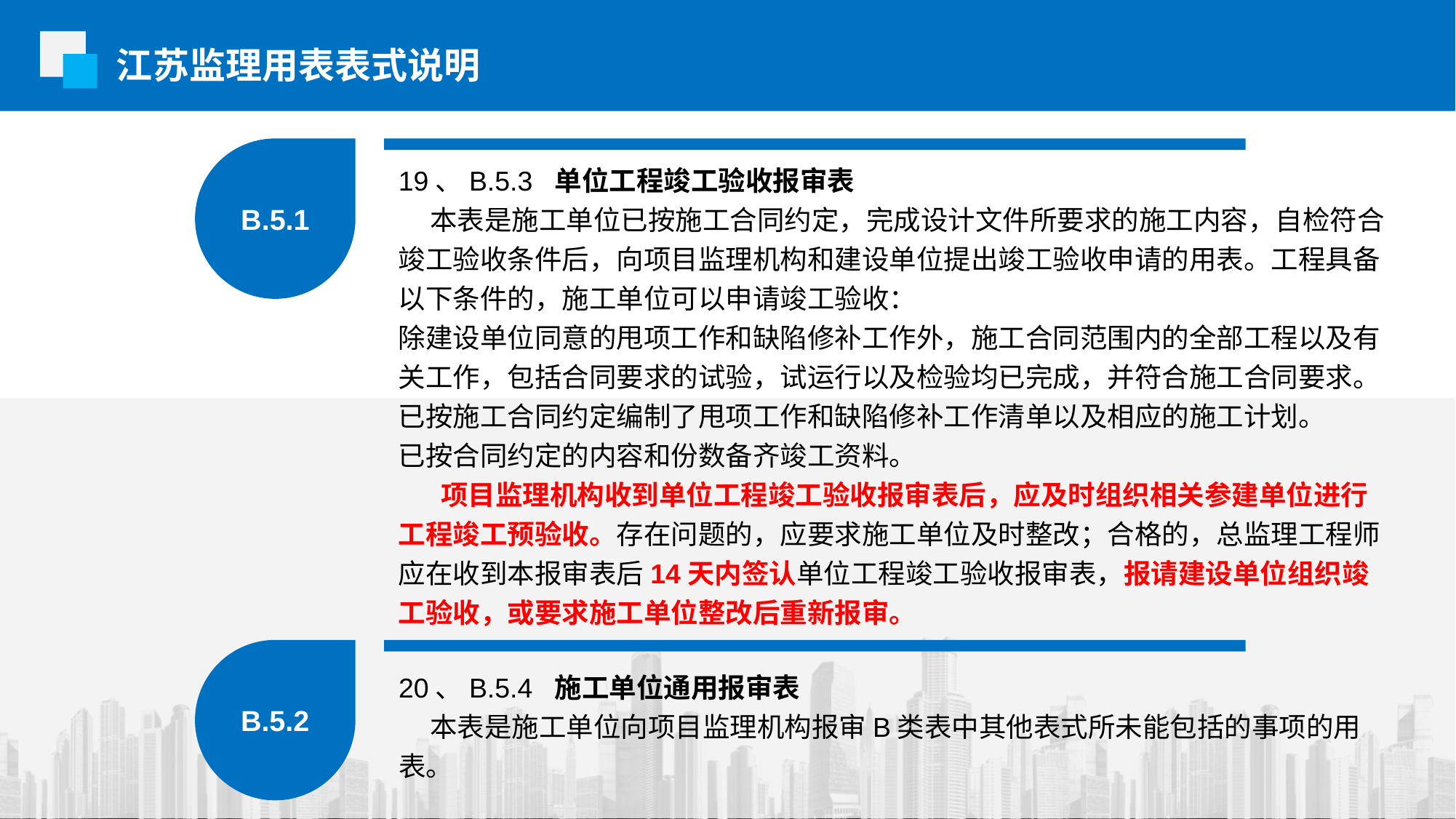

江苏监理用表表式说明

B.5.1

19、B.5.3  单位工程竣工验收报审表
    本表是施工单位已按施工合同约定，完成设计文件所要求的施工内容，自检符合竣工验收条件后，向项目监理机构和建设单位提出竣工验收申请的用表。工程具备以下条件的，施工单位可以申请竣工验收：
除建设单位同意的甩项工作和缺陷修补工作外，施工合同范围内的全部工程以及有关工作，包括合同要求的试验，试运行以及检验均已完成，并符合施工合同要求。
已按施工合同约定编制了甩项工作和缺陷修补工作清单以及相应的施工计划。
已按合同约定的内容和份数备齐竣工资料。
项目监理机构收到单位工程竣工验收报审表后，应及时组织相关参建单位进行工程竣工预验收。存在问题的，应要求施工单位及时整改；合格的，总监理工程师应在收到本报审表后14天内签认单位工程竣工验收报审表，报请建设单位组织竣工验收，或要求施工单位整改后重新报审。
B.5.2

20、B.5.4  施工单位通用报审表
    本表是施工单位向项目监理机构报审B类表中其他表式所未能包括的事项的用表。